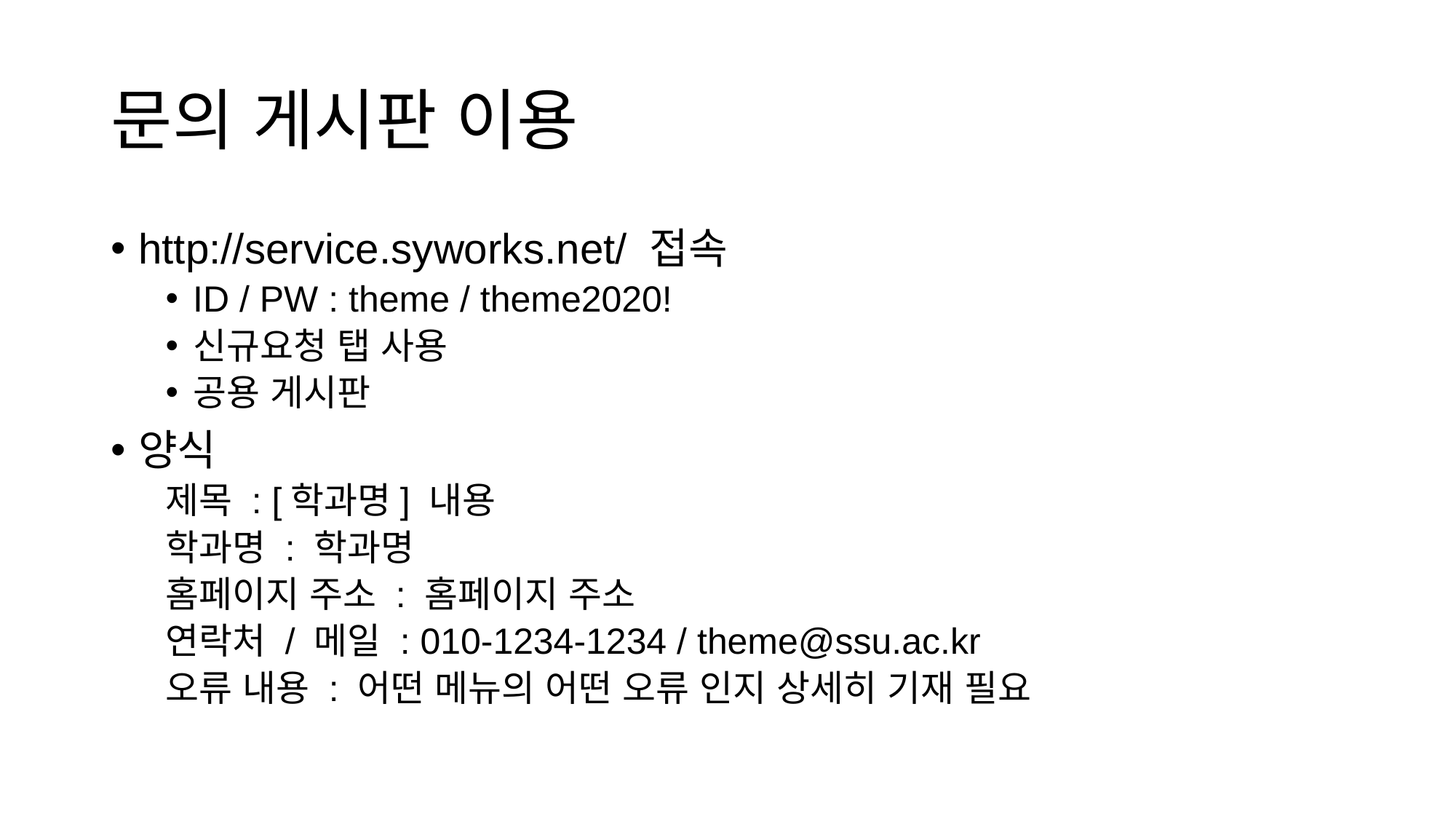

# 문의 게시판 이용
http://service.syworks.net/ 접속
ID / PW : theme / theme2020!
신규요청 탭 사용
공용 게시판
양식
제목 : [학과명] 내용
학과명 : 학과명
홈페이지 주소 : 홈페이지 주소
연락처 / 메일 : 010-1234-1234 / theme@ssu.ac.kr
오류 내용 : 어떤 메뉴의 어떤 오류 인지 상세히 기재 필요